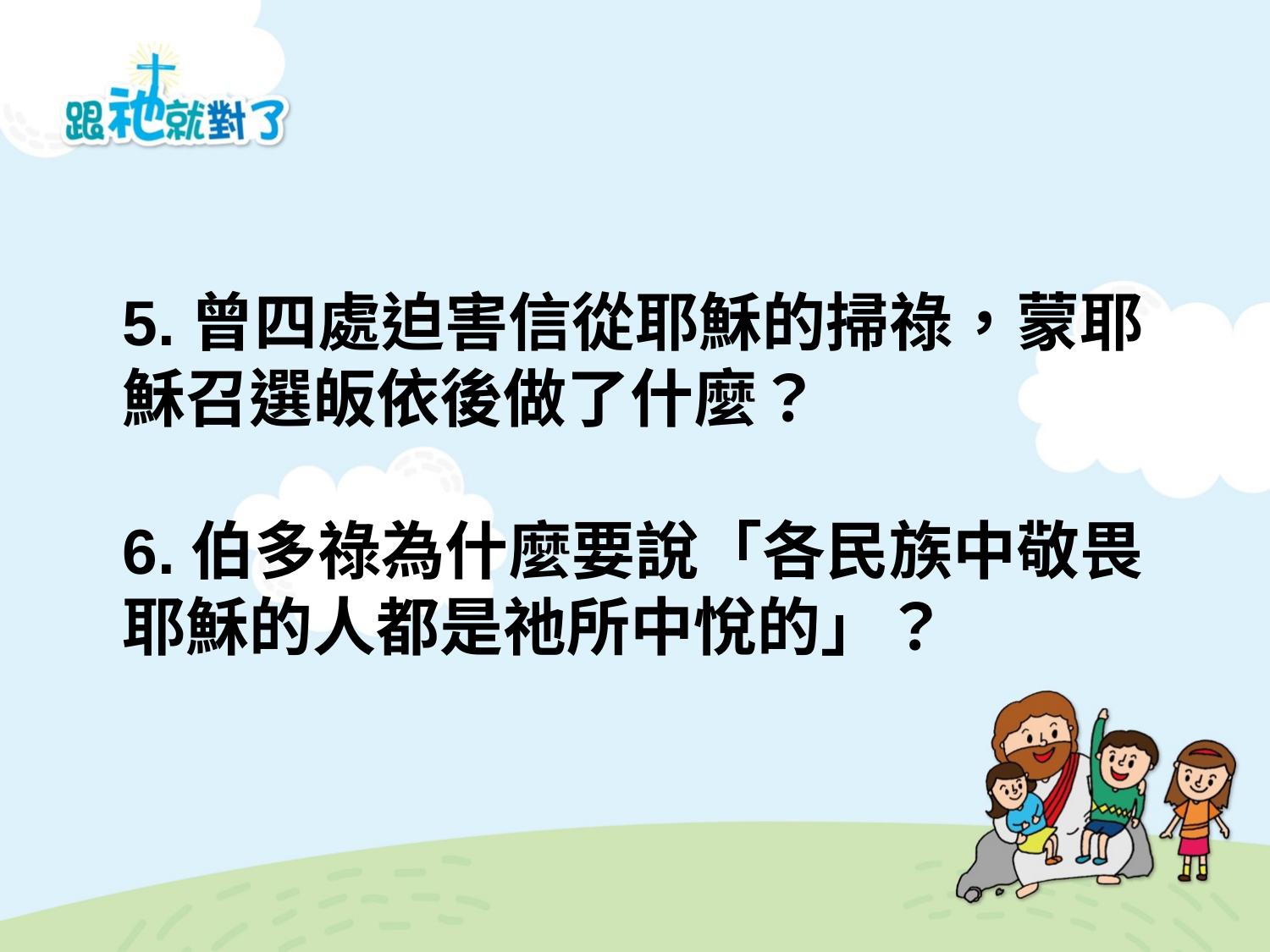

5.曾四處迫害信從耶穌的掃祿，蒙耶穌召選皈依後做了什麼？

6.伯多祿為什麼要說「各民族中敬畏耶穌的人都是祂所中悅的」？